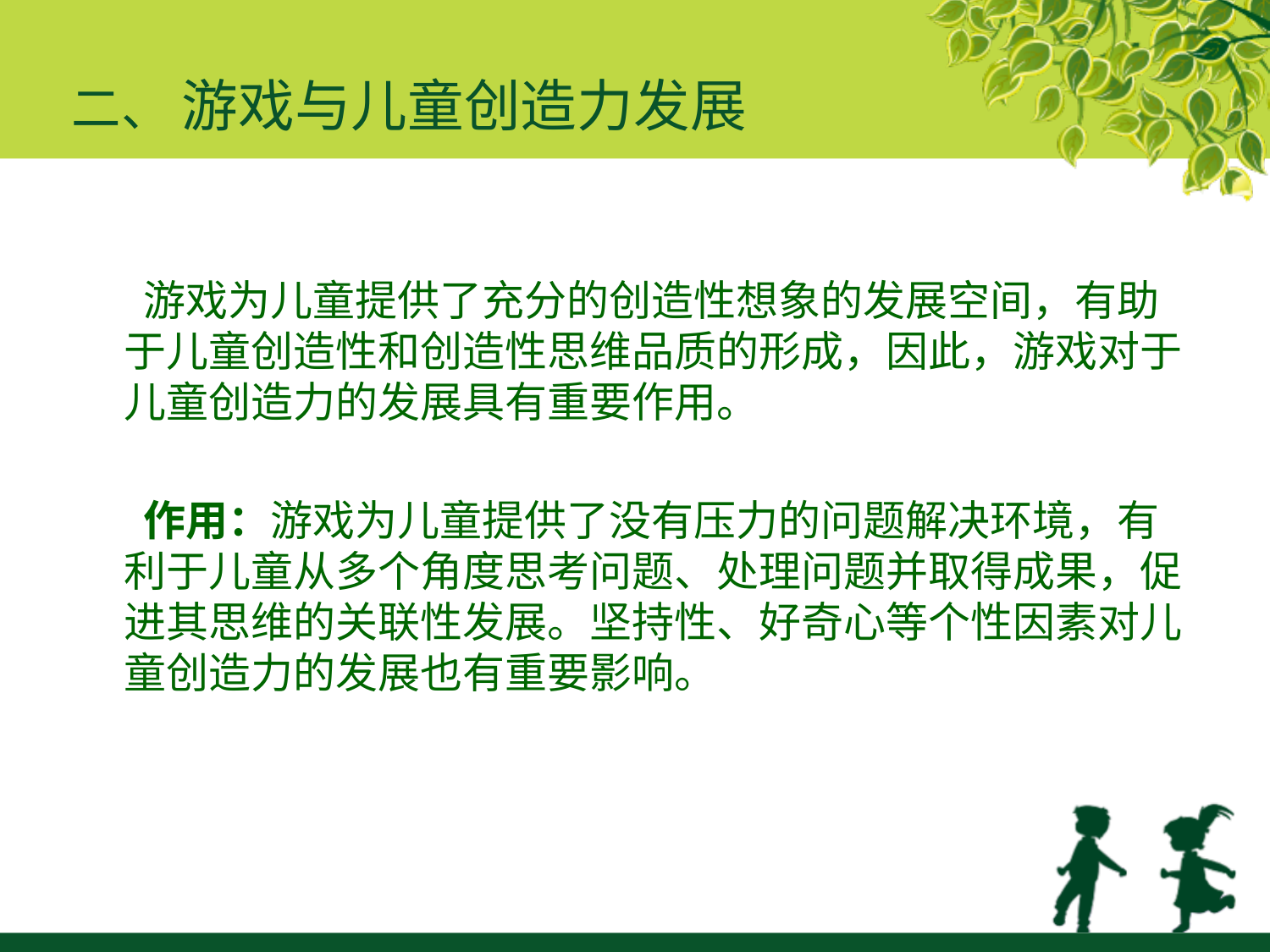

# 二、 游戏与儿童创造力发展

      游戏为儿童提供了充分的创造性想象的发展空间，有助于儿童创造性和创造性思维品质的形成，因此，游戏对于儿童创造力的发展具有重要作用。

      作用：游戏为儿童提供了没有压力的问题解决环境，有利于儿童从多个角度思考问题、处理问题并取得成果，促进其思维的关联性发展。坚持性、好奇心等个性因素对儿童创造力的发展也有重要影响。